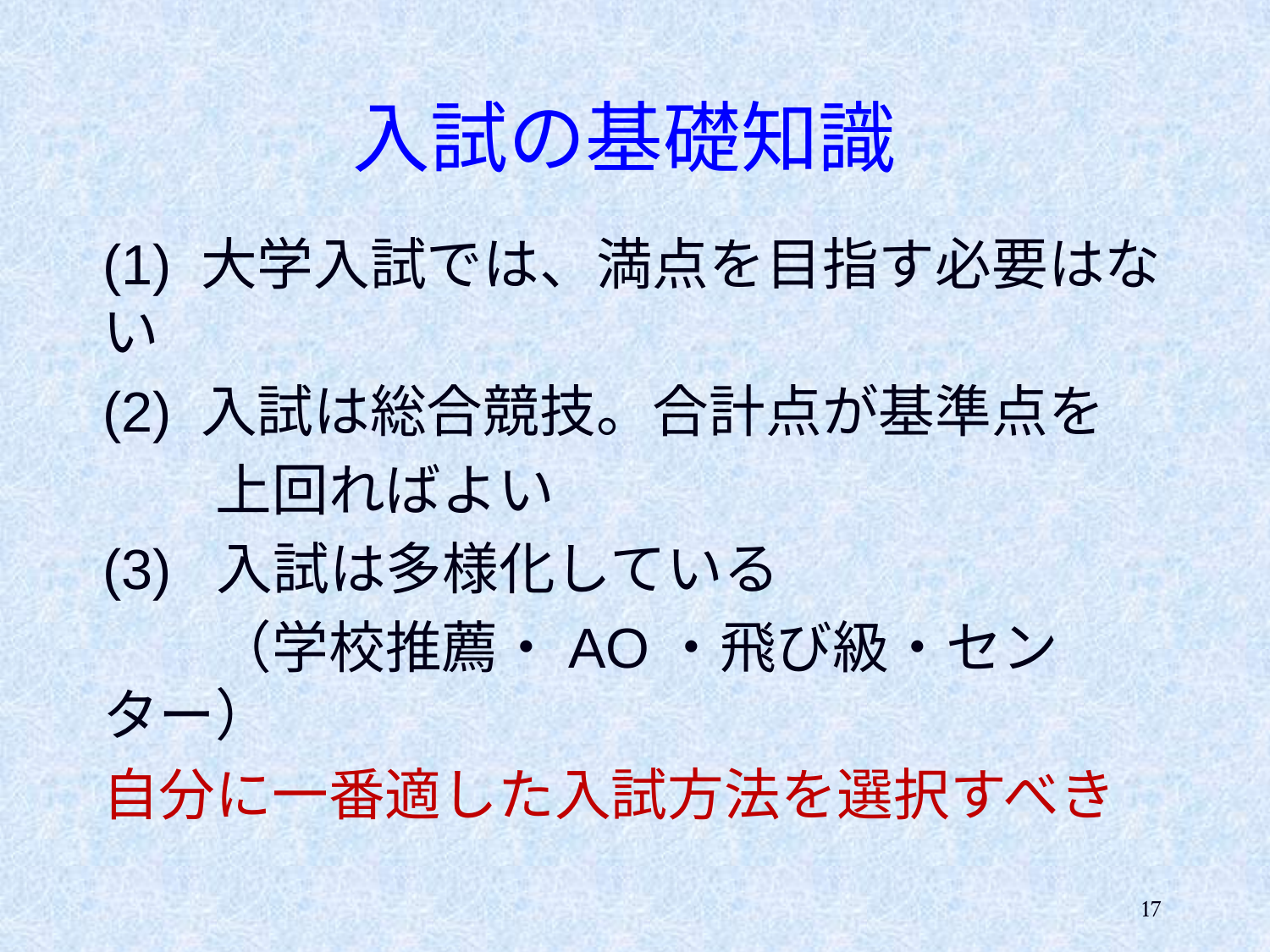

# 入試の基礎知識
(1) 大学入試では、満点を目指す必要はない
(2) 入試は総合競技。合計点が基準点を
　　上回ればよい
(3)  入試は多様化している
　　（学校推薦・AO・飛び級・センター）
自分に一番適した入試方法を選択すべき
17